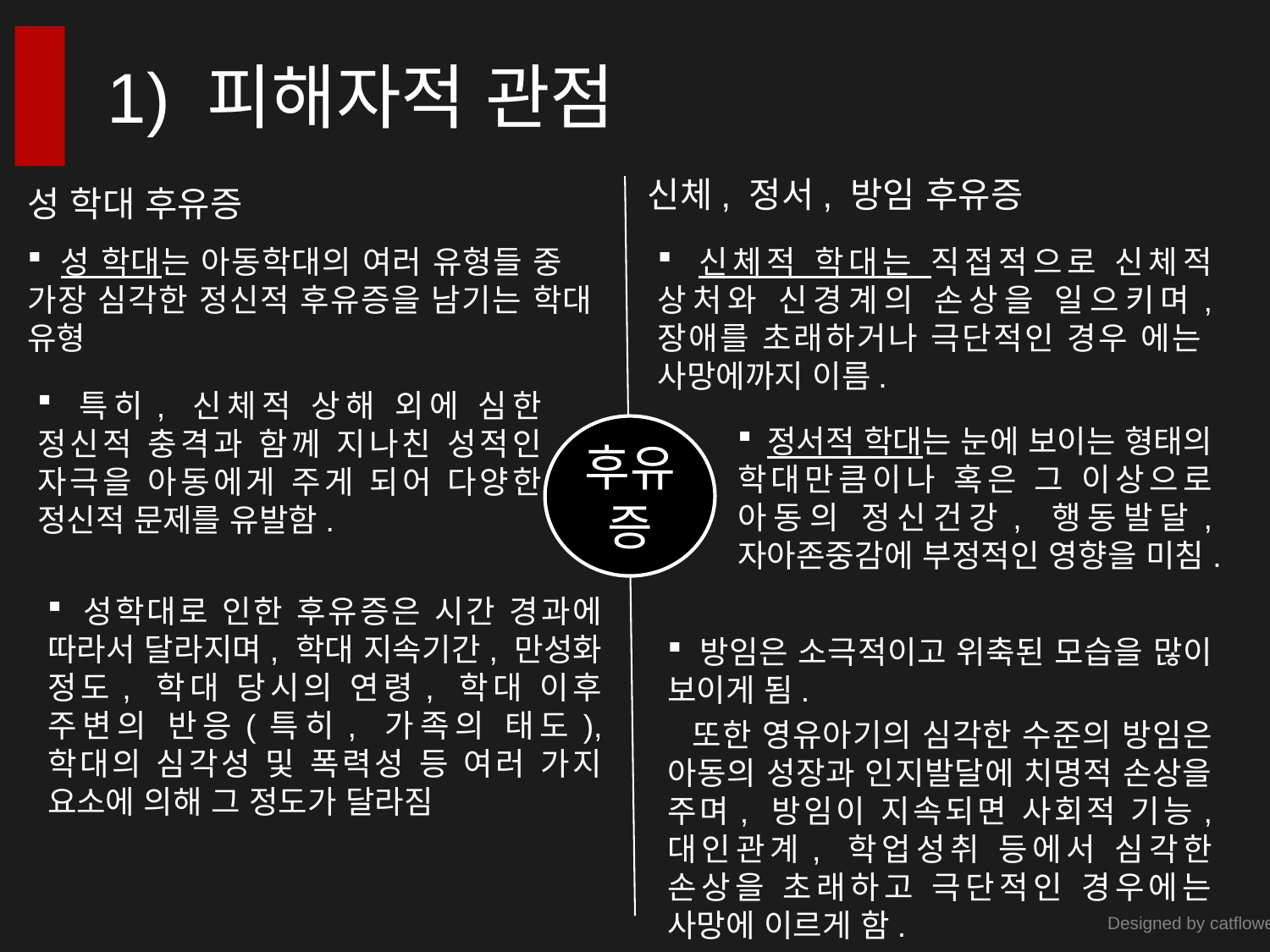

1) 피해자적 관점
신체, 정서, 방임 후유증
성 학대 후유증
 성 학대는 아동학대의 여러 유형들 중    가장 심각한 정신적 후유증을 남기는 학대 유형
 신체적 학대는 직접적으로 신체적 상처와 신경계의 손상을 일으키며, 장애를 초래하거나 극단적인 경우 에는  사망에까지 이름.
 특히, 신체적 상해 외에 심한 정신적 충격과 함께 지나친 성적인 자극을 아동에게 주게 되어 다양한 정신적 문제를 유발함.
 정서적 학대는 눈에 보이는 형태의 학대만큼이나 혹은 그 이상으로 아동의 정신건강, 행동발달, 자아존중감에 부정적인 영향을 미침.
후유증
 성학대로 인한 후유증은 시간 경과에 따라서 달라지며, 학대 지속기간, 만성화 정도, 학대 당시의 연령, 학대 이후 주변의 반응(특히, 가족의 태도), 학대의 심각성 및 폭력성 등 여러 가지 요소에 의해 그 정도가 달라짐
 방임은 소극적이고 위축된 모습을 많이 보이게 됨.

또한 영유아기의 심각한 수준의 방임은 아동의 성장과 인지발달에 치명적 손상을 주며, 방임이 지속되면 사회적 기능, 대인관계, 학업성취 등에서 심각한 손상을 초래하고 극단적인 경우에는 사망에 이르게 함.
Designed by catflowerbox